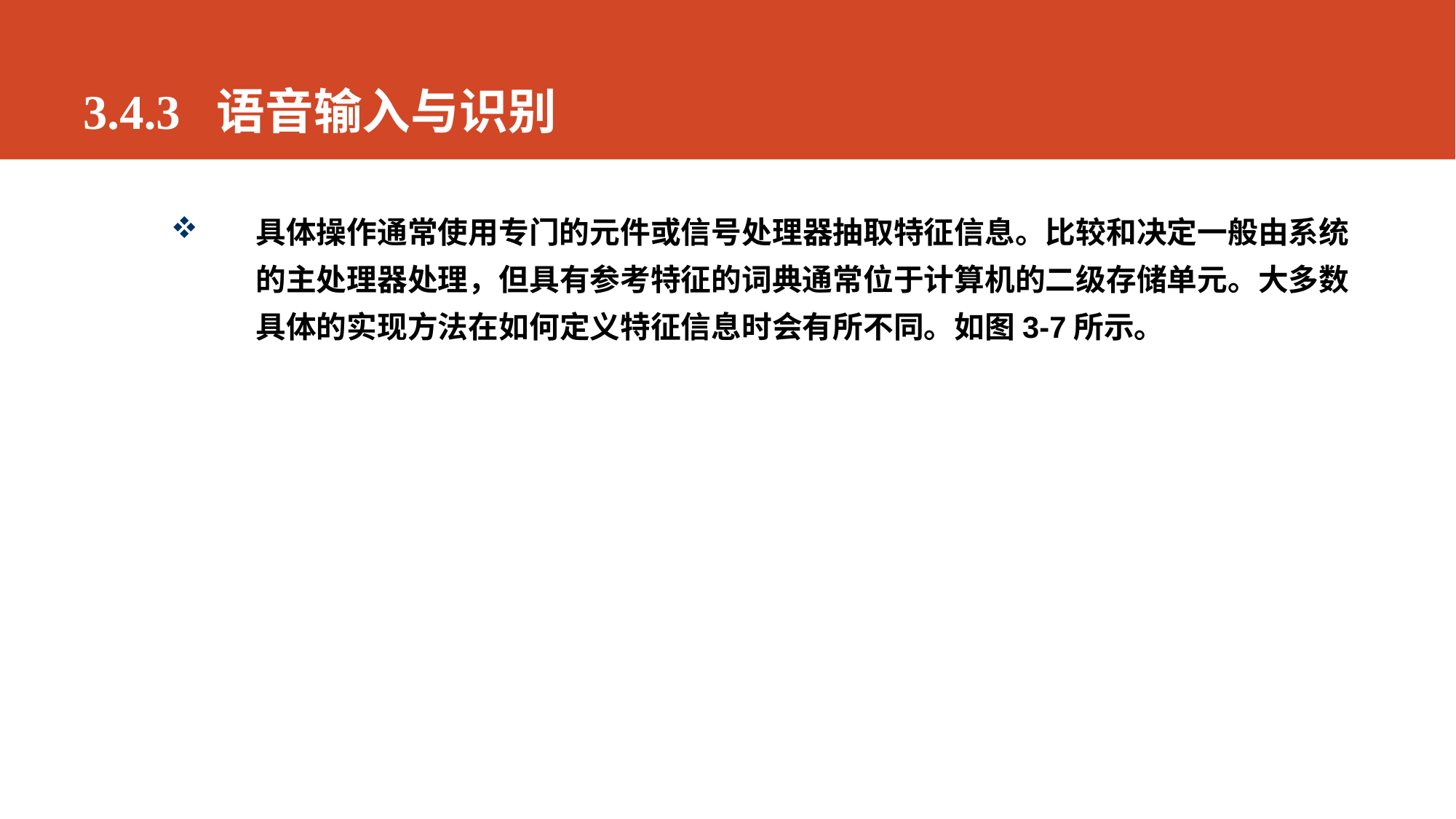

# 3.4.3  语音输入与识别
具体操作通常使用专门的元件或信号处理器抽取特征信息。比较和决定一般由系统的主处理器处理，但具有参考特征的词典通常位于计算机的二级存储单元。大多数具体的实现方法在如何定义特征信息时会有所不同。如图3-7所示。